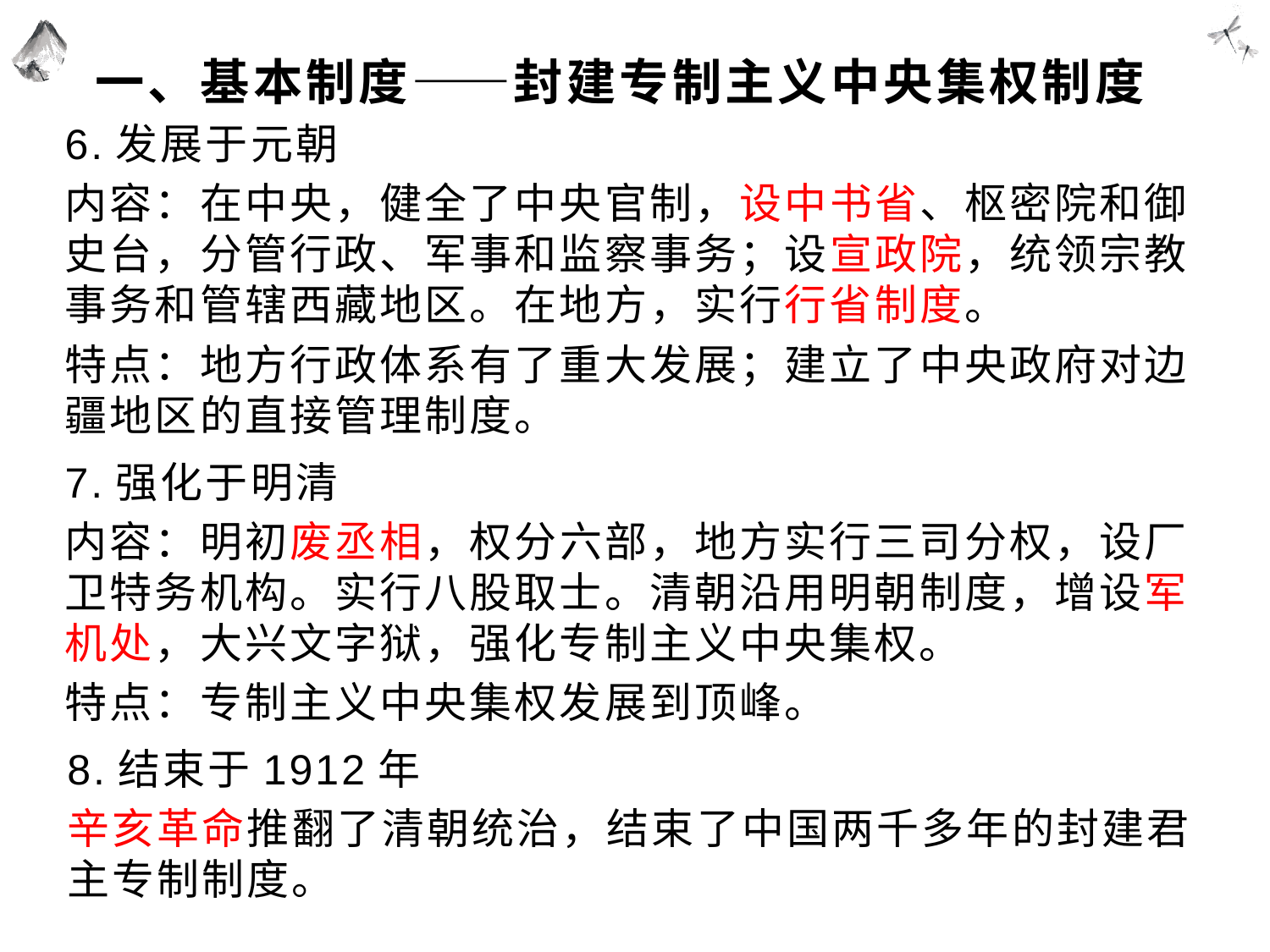

# 一、基本制度——封建专制主义中央集权制度
6.发展于元朝
内容：在中央，健全了中央官制，设中书省、枢密院和御史台，分管行政、军事和监察事务；设宣政院，统领宗教事务和管辖西藏地区。在地方，实行行省制度。
特点：地方行政体系有了重大发展；建立了中央政府对边疆地区的直接管理制度。
7.强化于明清
内容：明初废丞相，权分六部，地方实行三司分权，设厂卫特务机构。实行八股取士。清朝沿用明朝制度，增设军机处，大兴文字狱，强化专制主义中央集权。
特点：专制主义中央集权发展到顶峰。
8.结束于1912年
辛亥革命推翻了清朝统治，结束了中国两千多年的封建君主专制制度。